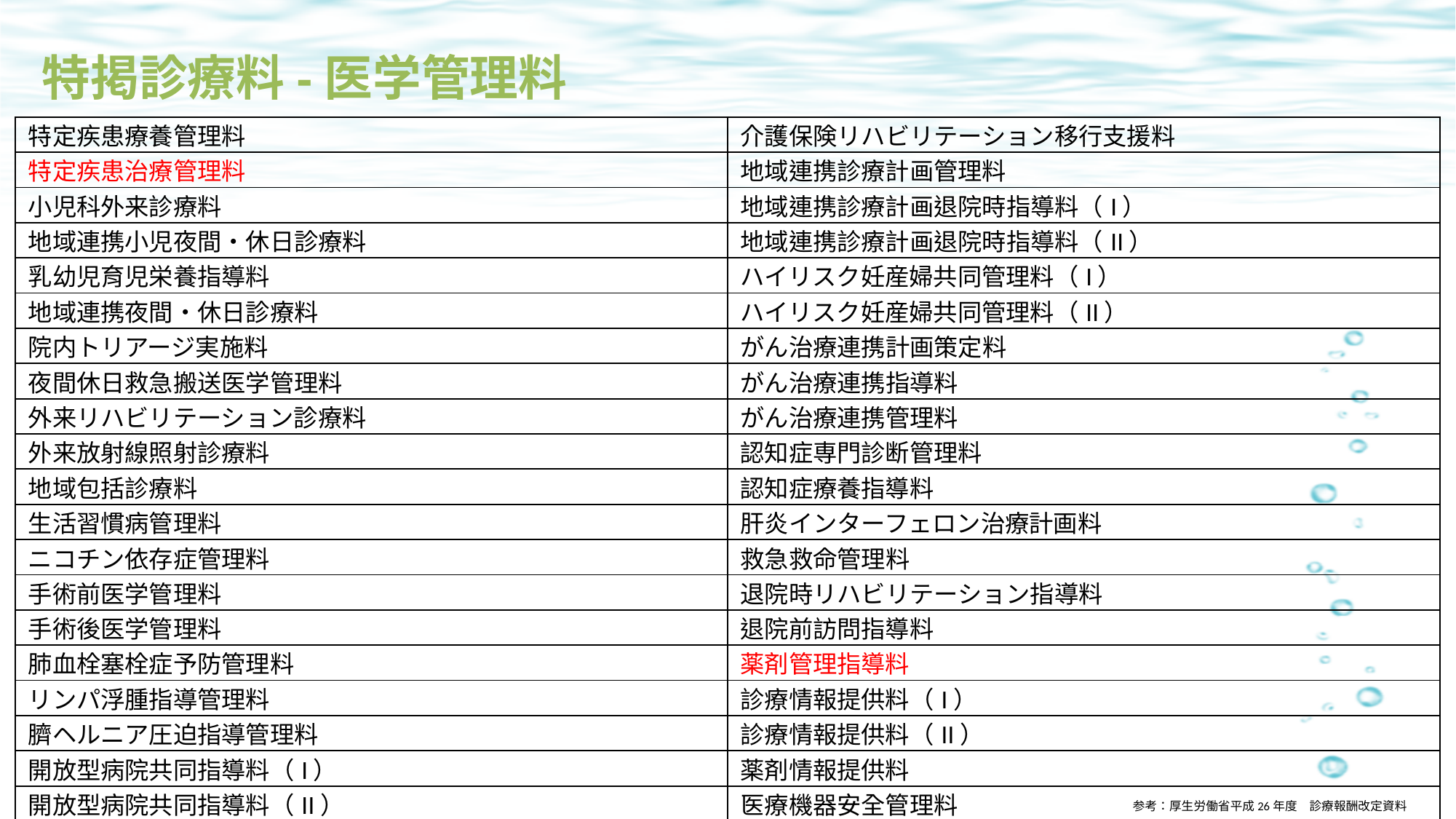

特掲診療料-医学管理料
| 特定疾患療養管理料 | 介護保険リハビリテーション移行支援料 |
| --- | --- |
| 特定疾患治療管理料 | 地域連携診療計画管理料 |
| 小児科外来診療料 | 地域連携診療計画退院時指導料（I） |
| 地域連携小児夜間・休日診療料 | 地域連携診療計画退院時指導料（II） |
| 乳幼児育児栄養指導料 | ハイリスク妊産婦共同管理料（I） |
| 地域連携夜間・休日診療料 | ハイリスク妊産婦共同管理料（II） |
| 院内トリアージ実施料 | がん治療連携計画策定料 |
| 夜間休日救急搬送医学管理料 | がん治療連携指導料 |
| 外来リハビリテーション診療料 | がん治療連携管理料 |
| 外来放射線照射診療料 | 認知症専門診断管理料 |
| 地域包括診療料 | 認知症療養指導料 |
| 生活習慣病管理料 | 肝炎インターフェロン治療計画料 |
| ニコチン依存症管理料 | 救急救命管理料 |
| 手術前医学管理料 | 退院時リハビリテーション指導料 |
| 手術後医学管理料 | 退院前訪問指導料 |
| 肺血栓塞栓症予防管理料 | 薬剤管理指導料 |
| リンパ浮腫指導管理料 | 診療情報提供料（I） |
| 臍ヘルニア圧迫指導管理料 | 診療情報提供料（II） |
| 開放型病院共同指導料（I） | 薬剤情報提供料 |
| 開放型病院共同指導料（II） | 医療機器安全管理料 |
| 退院時共同指導料1 | 傷病手当金意見書交付料 |
| 退院時共同指導料2 | 療養費同意書交付料 |
| 介護支援連携指導料 | 退院時薬剤情報管理指導料 |
参考：厚生労働省平成26年度　診療報酬改定資料